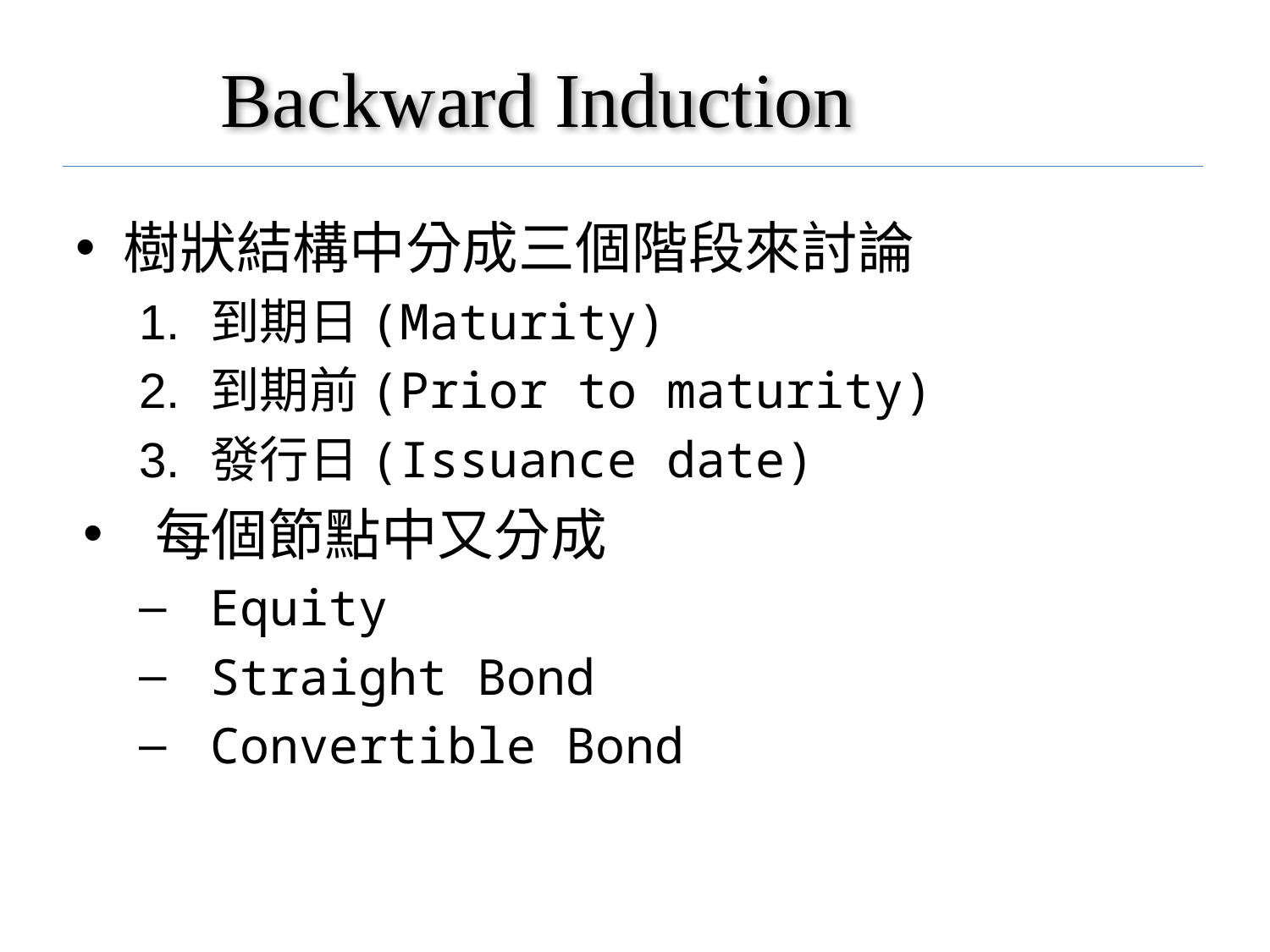

# Backward Induction
樹狀結構中分成三個階段來討論
到期日(Maturity)
到期前(Prior to maturity)
發行日(Issuance date)
每個節點中又分成
Equity
Straight Bond
Convertible Bond